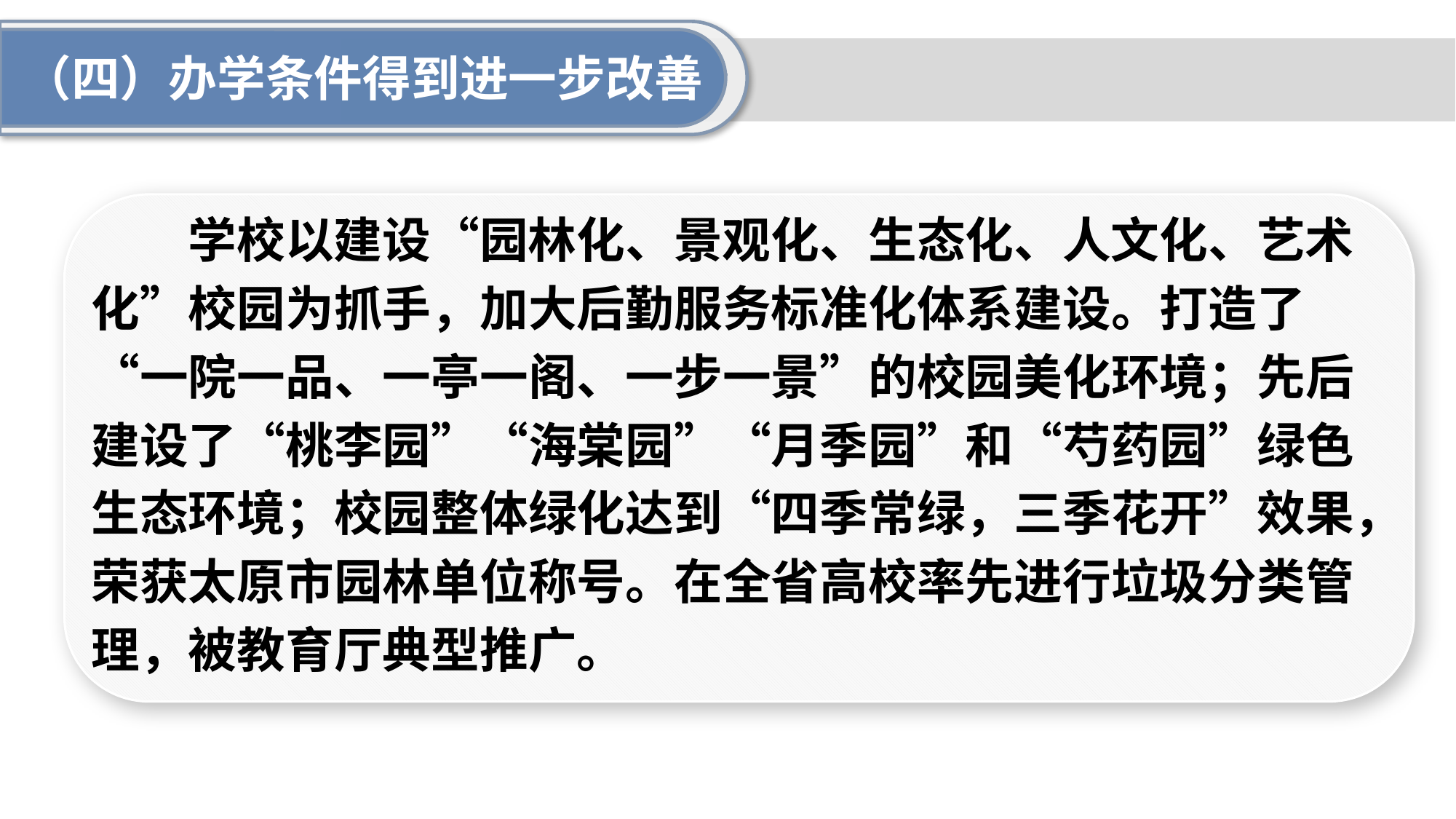

（四）办学条件得到进一步改善
学校以建设“园林化、景观化、生态化、人文化、艺术化”校园为抓手，加大后勤服务标准化体系建设。打造了“一院一品、一亭一阁、一步一景”的校园美化环境；先后建设了“桃李园”“海棠园”“月季园”和“芍药园”绿色生态环境；校园整体绿化达到“四季常绿，三季花开”效果，荣获太原市园林单位称号。在全省高校率先进行垃圾分类管理，被教育厅典型推广。